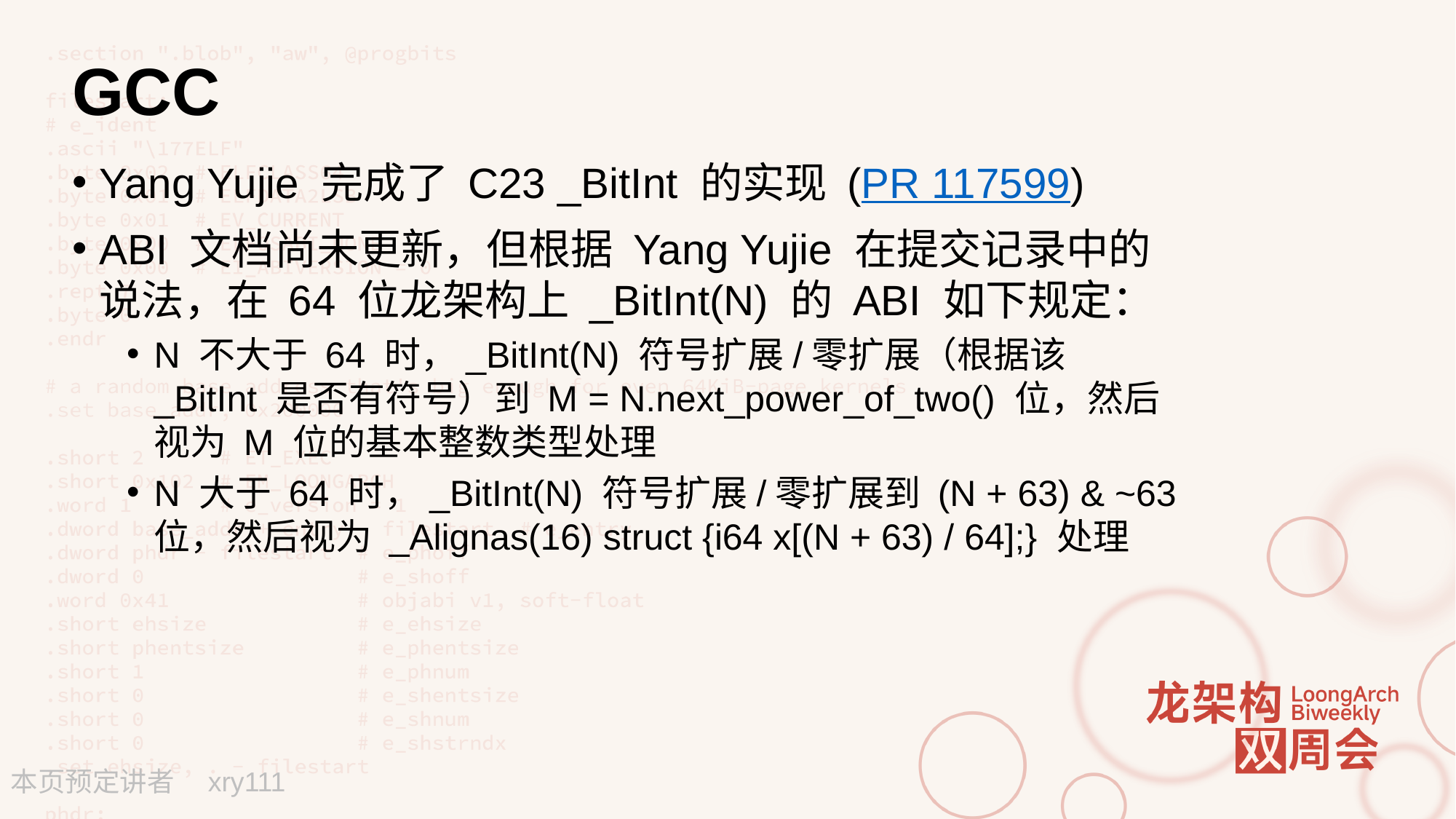

# GCC
Yang Yujie 完成了 C23 _BitInt 的实现 (PR 117599)
ABI 文档尚未更新，但根据 Yang Yujie 在提交记录中的说法，在 64 位龙架构上 _BitInt(N) 的 ABI 如下规定：
N 不大于 64 时，_BitInt(N) 符号扩展/零扩展（根据该 _BitInt 是否有符号）到 M = N.next_power_of_two() 位，然后视为 M 位的基本整数类型处理
N 大于 64 时，_BitInt(N) 符号扩展/零扩展到 (N + 63) & ~63 位，然后视为 _Alignas(16) struct {i64 x[(N + 63) / 64];} 处理
xry111